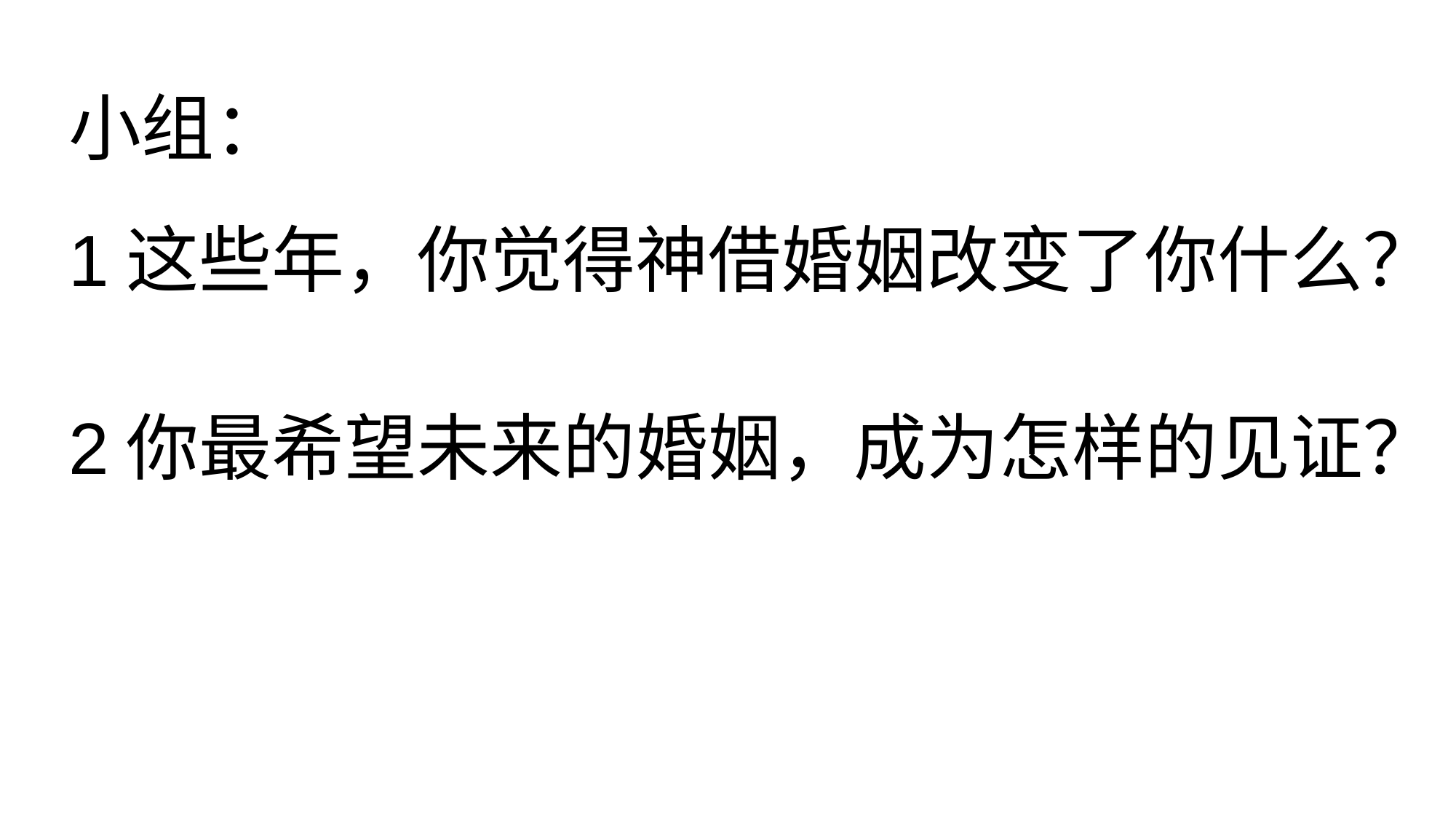

小组：

1这些年，你觉得神借婚姻改变了你什么？

2你最希望未来的婚姻，成为怎样的见证？